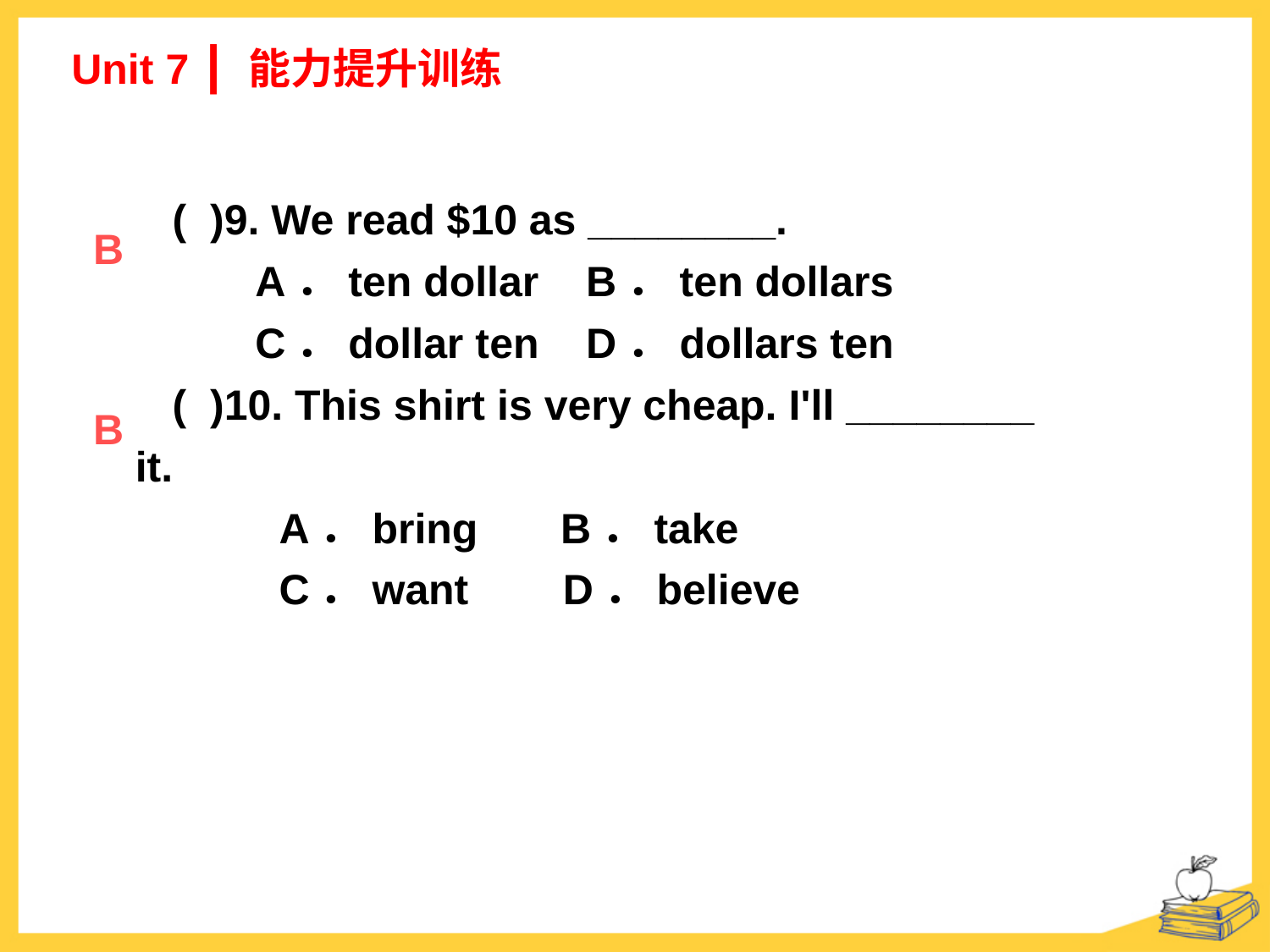

Unit 7 ┃ 能力提升训练
(  )9. We read $10 as ________.
       A．ten dollar    B．ten dollars
       C．dollar ten    D．dollars ten
(  )10. This shirt is very cheap. I'll ________ it.
         A．bring       B．take
         C．want        D．believe
B
B